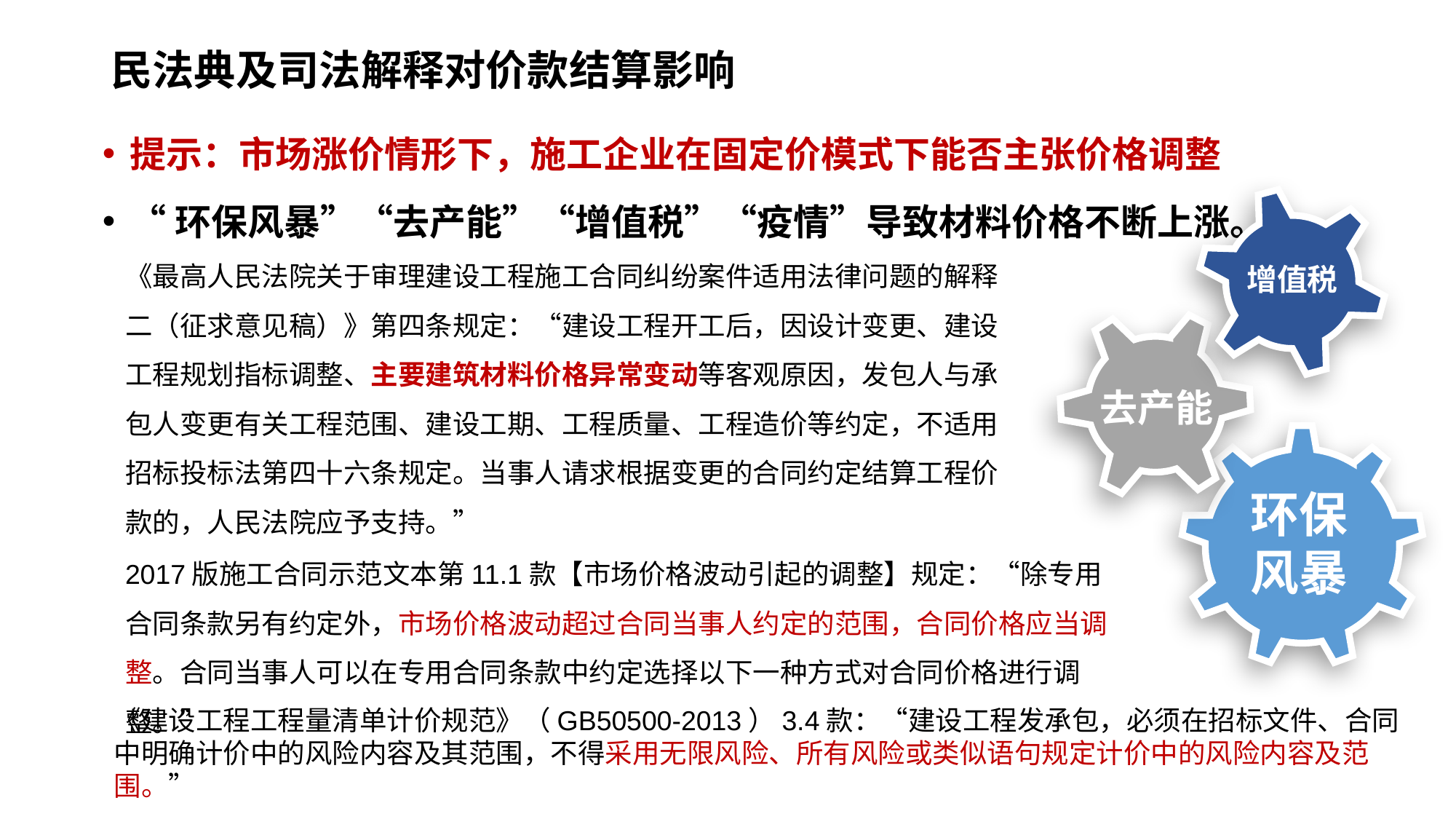

# 民法典及司法解释对价款结算影响
提示：市场涨价情形下，施工企业在固定价模式下能否主张价格调整
“环保风暴”“去产能”“增值税”“疫情”导致材料价格不断上涨。

《最高人民法院关于审理建设工程施工合同纠纷案件适用法律问题的解释二（征求意见稿）》第四条规定：“建设工程开工后，因设计变更、建设工程规划指标调整、主要建筑材料价格异常变动等客观原因，发包人与承包人变更有关工程范围、建设工期、工程质量、工程造价等约定，不适用招标投标法第四十六条规定。当事人请求根据变更的合同约定结算工程价款的，人民法院应予支持。”
  增值税

  去产能

环保
风暴
2017版施工合同示范文本第11.1款【市场价格波动引起的调整】规定：“除专用合同条款另有约定外，市场价格波动超过合同当事人约定的范围，合同价格应当调整。合同当事人可以在专用合同条款中约定选择以下一种方式对合同价格进行调整。”
《建设工程工程量清单计价规范》（GB50500-2013）3.4款：“建设工程发承包，必须在招标文件、合同中明确计价中的风险内容及其范围，不得采用无限风险、所有风险或类似语句规定计价中的风险内容及范围。”